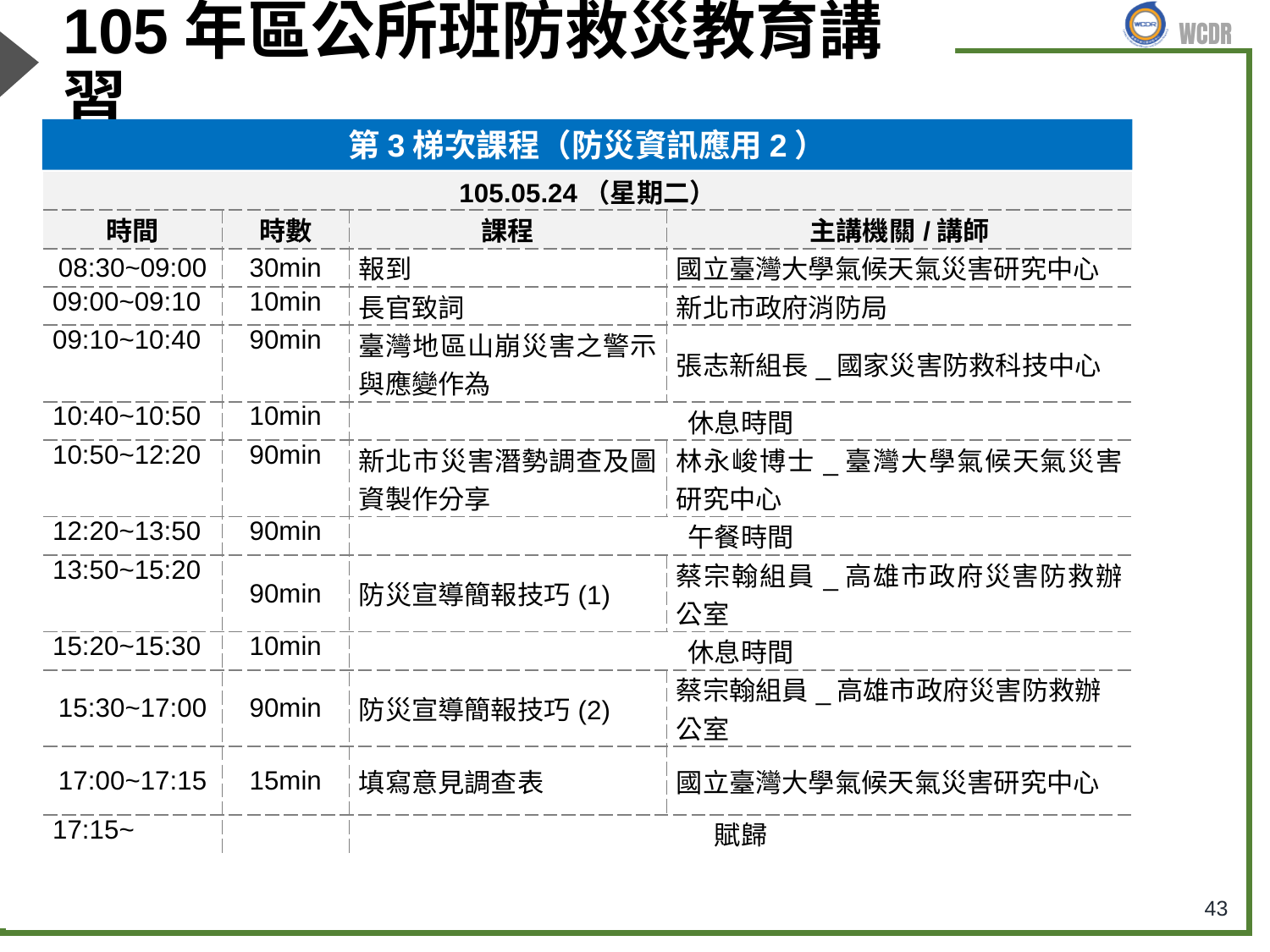

# 105年區公所班防救災教育講習
第3梯次課程（防災資訊應用2）
| 105.05.24（星期二） |  |  |  |
| --- | --- | --- | --- |
| 時間 | 時數 | 課程 | 主講機關/講師 |
| 08:30~09:00 | 30min | 報到 | 國立臺灣大學氣候天氣災害研究中心 |
| 09:00~09:10 | 10min | 長官致詞 | 新北市政府消防局 |
| 09:10~10:40 | 90min | 臺灣地區山崩災害之警示與應變作為 | 張志新組長\_國家災害防救科技中心 |
| 10:40~10:50 | 10min | 休息時間 |  |
| 10:50~12:20 | 90min | 新北市災害潛勢調查及圖資製作分享 | 林永峻博士\_臺灣大學氣候天氣災害研究中心 |
| 12:20~13:50 | 90min | 午餐時間 |  |
| 13:50~15:20 | 90min | 防災宣導簡報技巧(1) | 蔡宗翰組員\_高雄市政府災害防救辦公室 |
| 15:20~15:30 | 10min | 休息時間 |  |
| 15:30~17:00 | 90min | 防災宣導簡報技巧(2) | 蔡宗翰組員\_高雄市政府災害防救辦公室 |
| 17:00~17:15 | 15min | 填寫意見調查表 | 國立臺灣大學氣候天氣災害研究中心 |
| 17:15~ |  | 賦歸 |  |
43